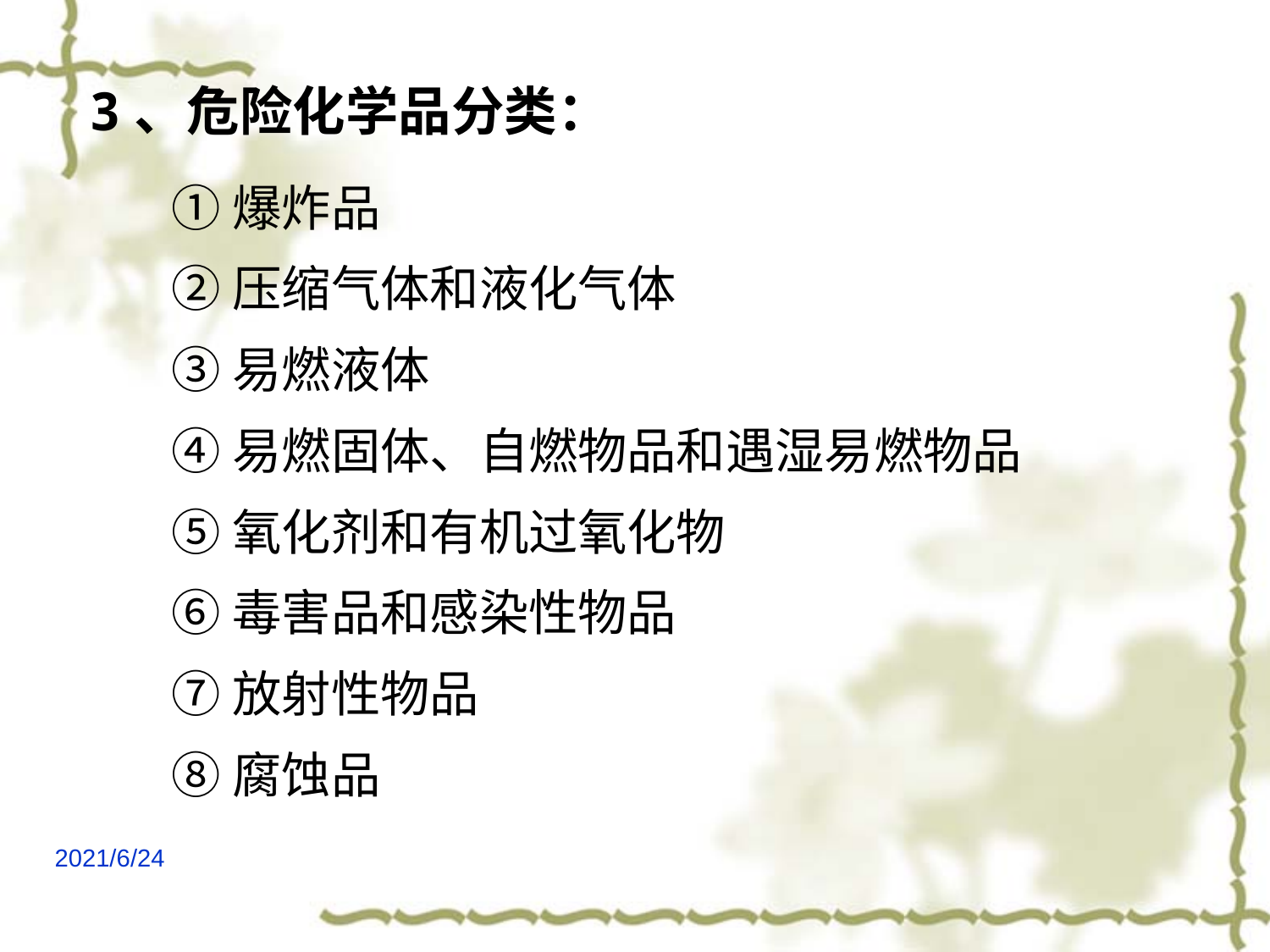

3、危险化学品分类：
①爆炸品
②压缩气体和液化气体
③易燃液体
④易燃固体、自燃物品和遇湿易燃物品
⑤氧化剂和有机过氧化物
⑥毒害品和感染性物品
⑦放射性物品
⑧腐蚀品
2021/6/24